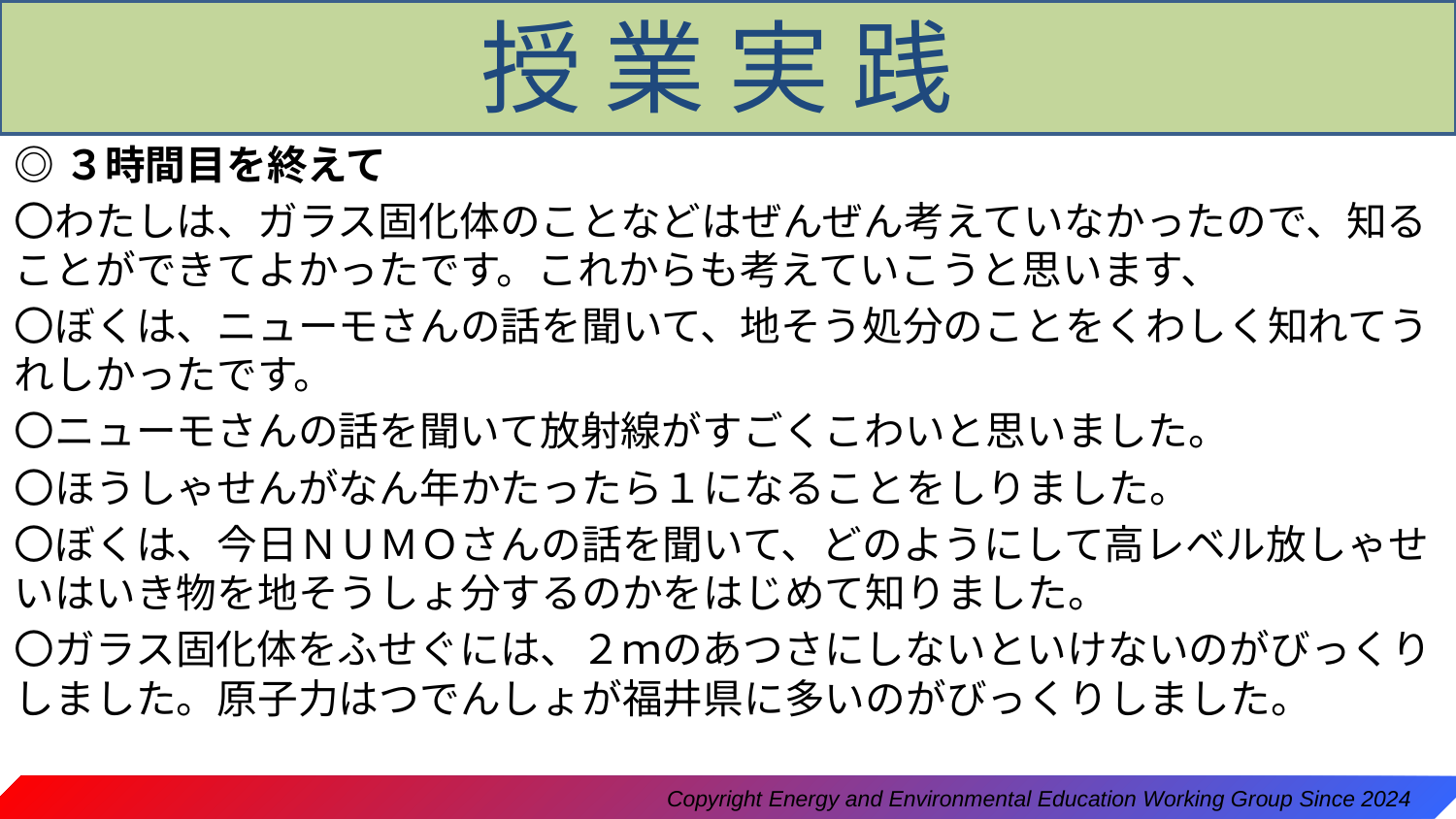

授 業 実 践

◎３時間目を終えて
〇わたしは、ガラス固化体のことなどはぜんぜん考えていなかったので、知ることができてよかったです。これからも考えていこうと思います、
〇ぼくは、ニューモさんの話を聞いて、地そう処分のことをくわしく知れてうれしかったです。
〇ニューモさんの話を聞いて放射線がすごくこわいと思いました。
〇ほうしゃせんがなん年かたったら１になることをしりました。
〇ぼくは、今日ＮＵＭＯさんの話を聞いて、どのようにして高レベル放しゃせいはいき物を地そうしょ分するのかをはじめて知りました。
〇ガラス固化体をふせぐには、２ｍのあつさにしないといけないのがびっくりしました。原子力はつでんしょが福井県に多いのがびっくりしました。